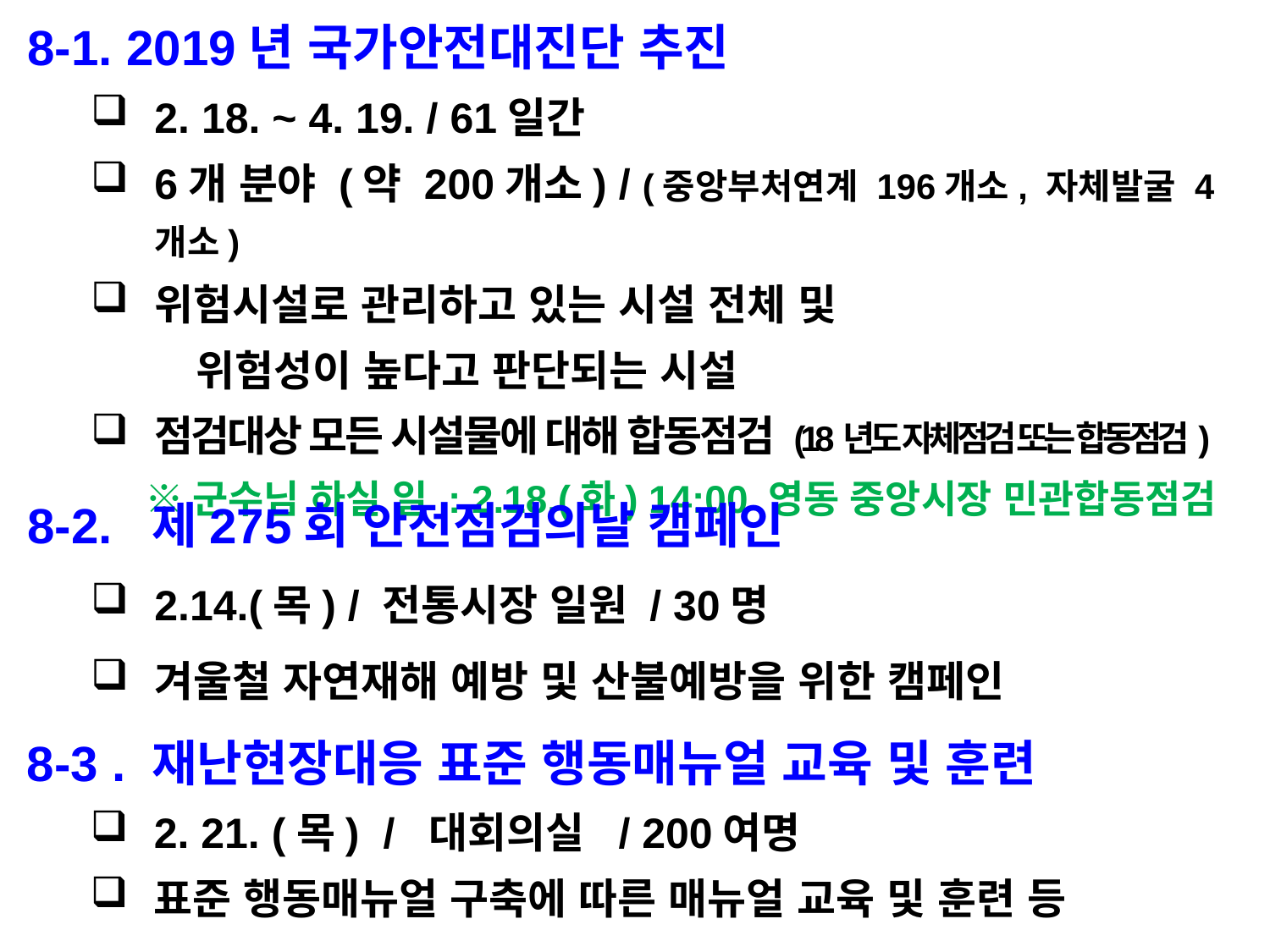

8-1. 2019년 국가안전대진단 추진
2. 18. ~ 4. 19. / 61일간
6개 분야 (약 200개소) / (중앙부처연계 196개소, 자체발굴 4개소)
위험시설로 관리하고 있는 시설 전체 및
        위험성이 높다고 판단되는 시설
점검대상 모든 시설물에 대해 합동점검 (18년도 자체점검 또는 합동점검)
     ※군수님 하실 일 : 2.18.(화) 14:00 영동 중앙시장 민관합동점검
8-2.  제275회 안전점검의날 캠페인
2.14.(목) / 전통시장 일원 / 30명
겨울철 자연재해 예방 및 산불예방을 위한 캠페인
8-3 . 재난현장대응 표준 행동매뉴얼 교육 및 훈련
2. 21. (목)  /  대회의실  / 200여명
표준 행동매뉴얼 구축에 따른 매뉴얼 교육 및 훈련 등